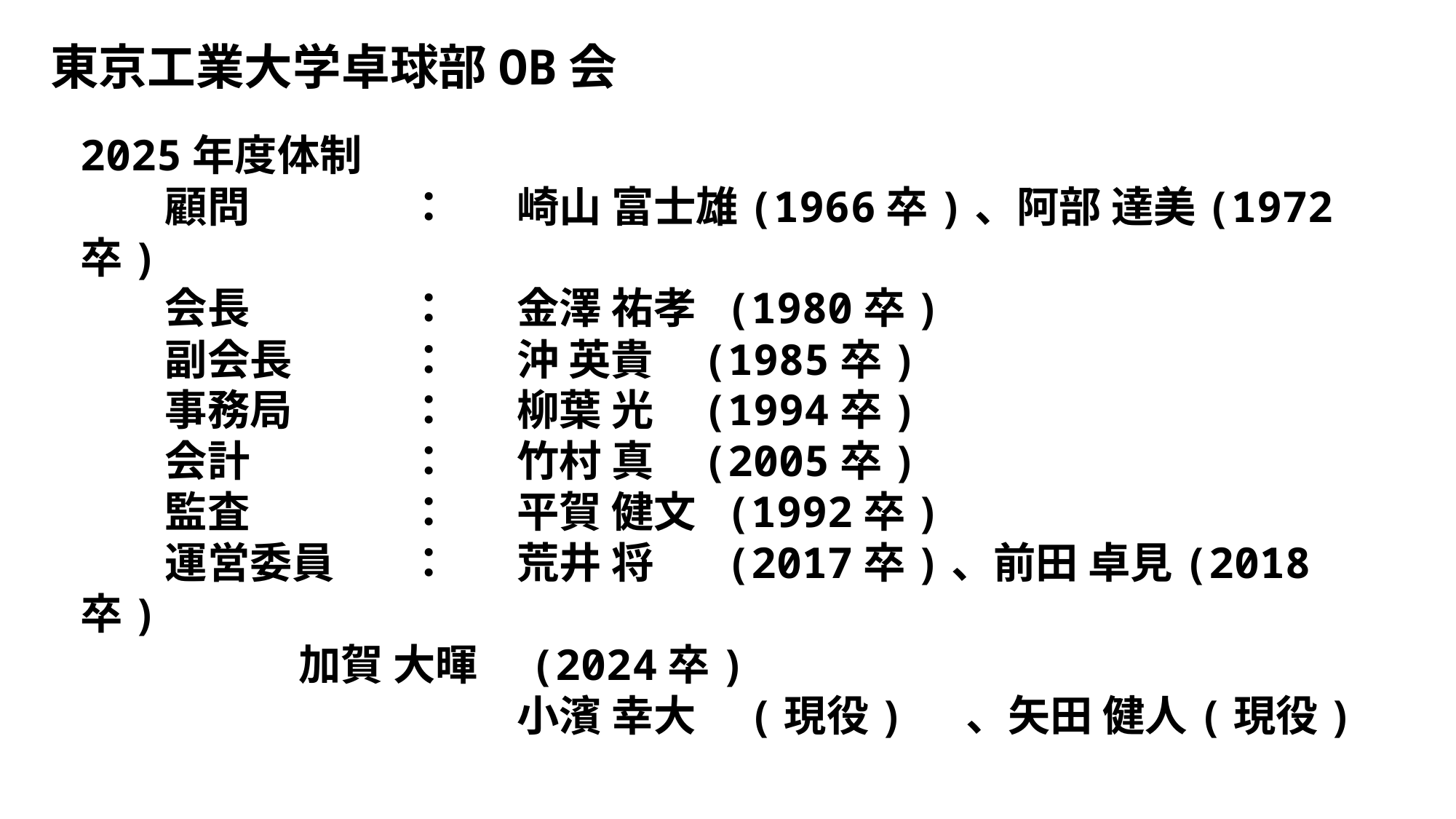

# 東京工業大学卓球部OB会
2025年度体制
　　顧問		：	崎山 富士雄(1966卒)、阿部 達美(1972卒)
　　会長		：	金澤 祐孝  (1980卒)
　　副会長		：	沖 英貴    (1985卒)
　　事務局		：	柳葉 光    (1994卒)
　　会計		：	竹村 真    (2005卒)
　　監査		：	平賀 健文  (1992卒)
　　運営委員	：	荒井 将　  (2017卒)、前田 卓見(2018卒)
                 	加賀 大暉　(2024卒)
			　	小濱 幸大　(現役)  、矢田 健人(現役)